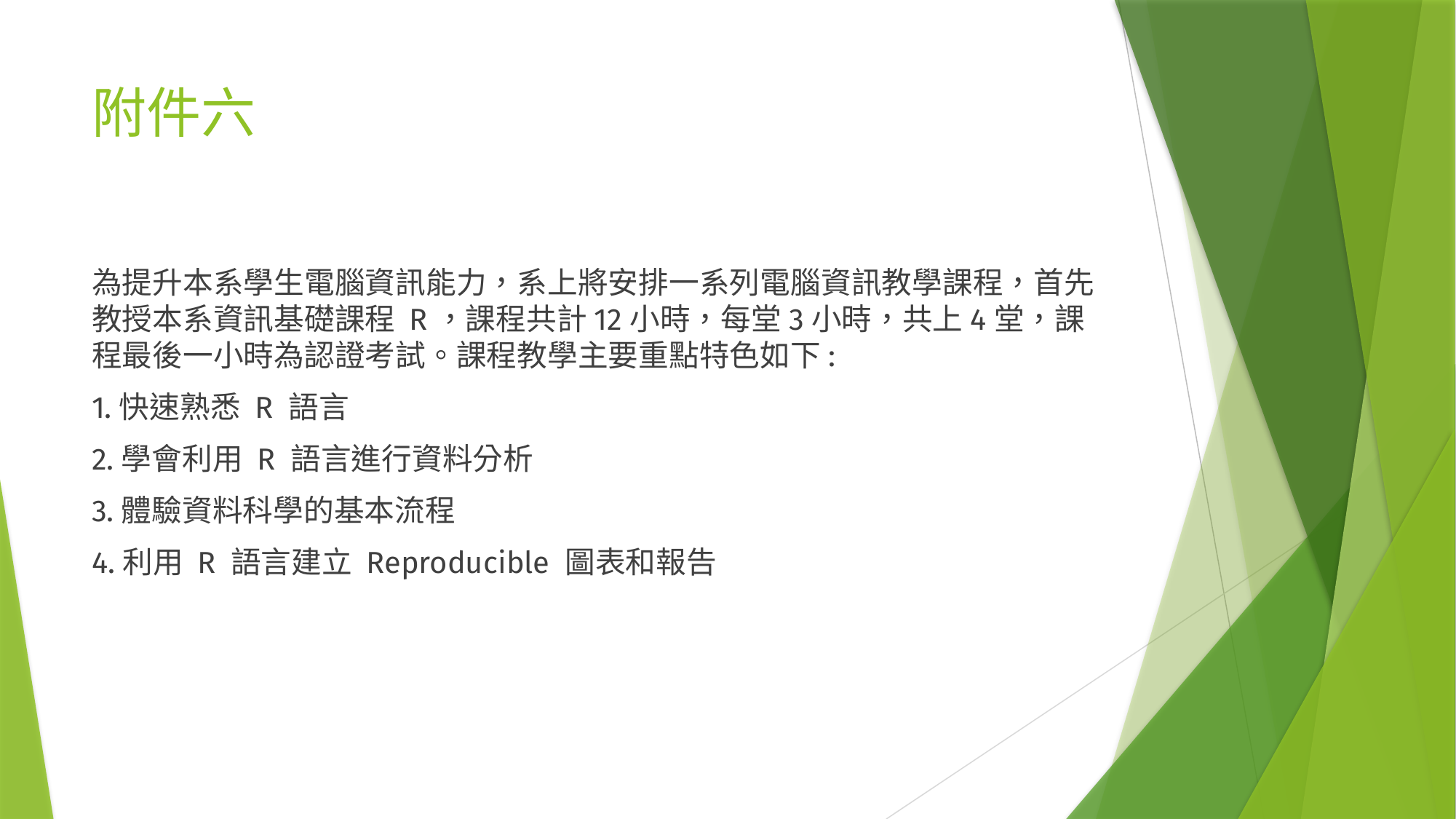

# 附件六
為提升本系學生電腦資訊能力，系上將安排一系列電腦資訊教學課程，首先教授本系資訊基礎課程 R，課程共計12小時，每堂3小時，共上4堂，課程最後一小時為認證考試。課程教學主要重點特色如下:
1.快速熟悉 R 語言
2.學會利用 R 語言進行資料分析
3.體驗資料科學的基本流程
4.利用 R 語言建立 Reproducible 圖表和報告